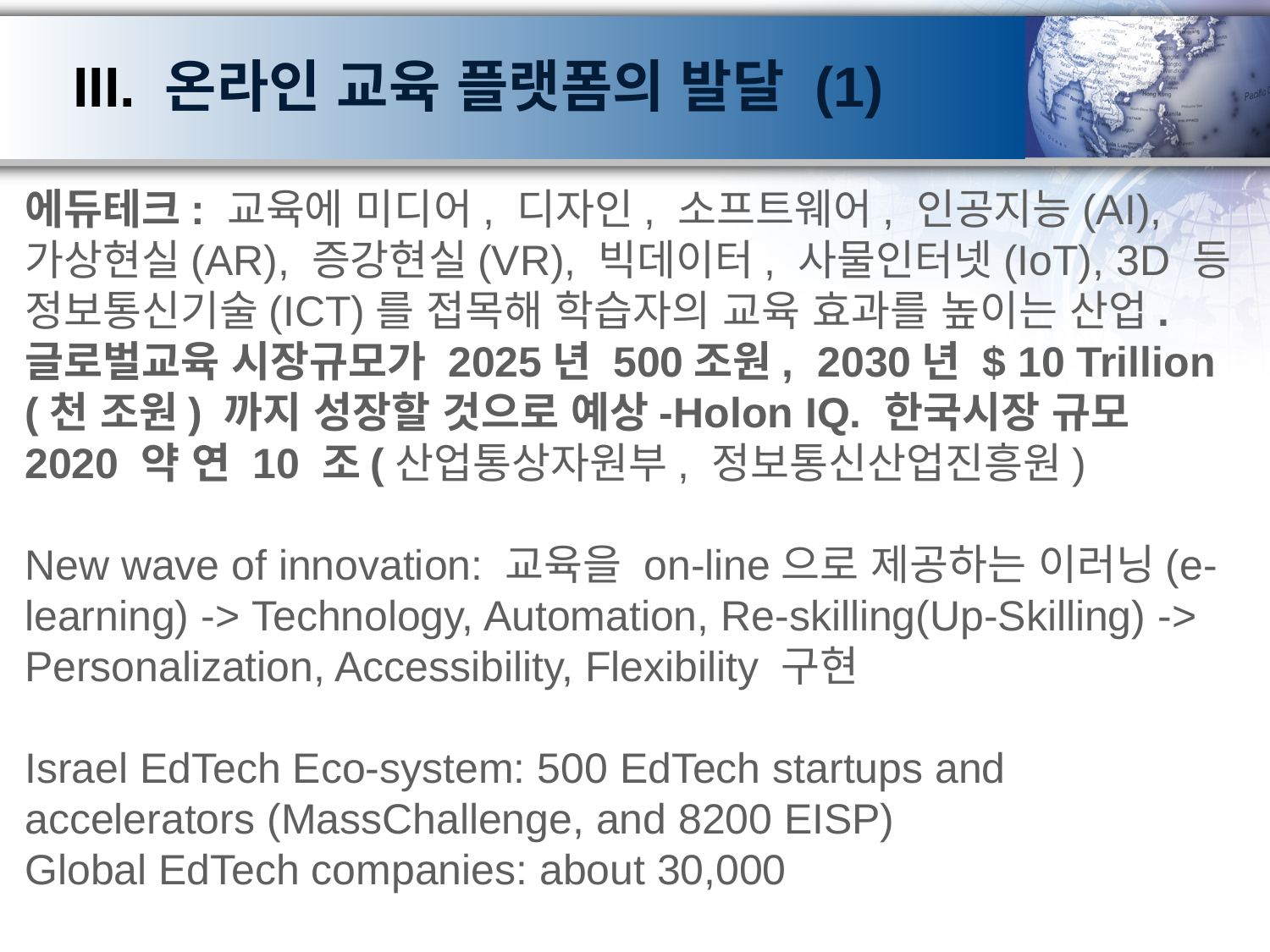

# III. 온라인 교육 플랫폼의 발달 (1)

에듀테크: 교육에 미디어, 디자인, 소프트웨어, 인공지능(AI), 가상현실(AR), 증강현실(VR), 빅데이터, 사물인터넷(IoT), 3D 등 정보통신기술(ICT)를 접목해 학습자의 교육 효과를 높이는 산업. 글로벌교육 시장규모가 2025년 500조원,  2030년 $ 10 Trillion  (천 조원) 까지 성장할 것으로 예상-Holon IQ. 한국시장 규모 2020 약 연 10 조(산업통상자원부, 정보통신산업진흥원)

New wave of innovation: 교육을 on-line으로 제공하는 이러닝(e-learning) -> Technology, Automation, Re-skilling(Up-Skilling) -> Personalization, Accessibility, Flexibility 구현

Israel EdTech Eco-system: 500 EdTech startups and accelerators (MassChallenge, and 8200 EISP)
Global EdTech companies: about 30,000